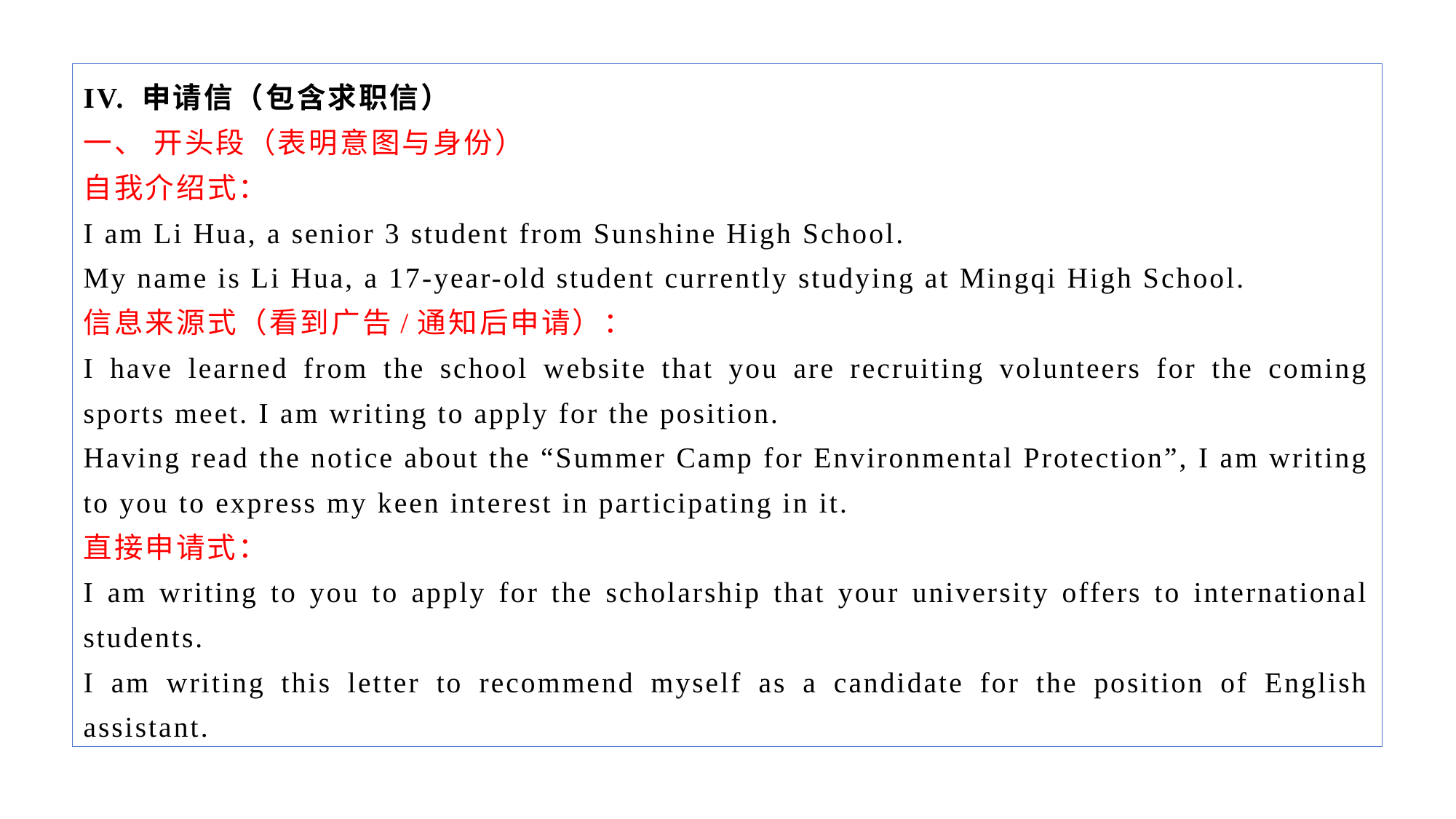

IV. 申请信（包含求职信）
一、 开头段（表明意图与身份）
自我介绍式：
I am Li Hua, a senior 3 student from Sunshine High School.
My name is Li Hua, a 17-year-old student currently studying at Mingqi High School.
信息来源式（看到广告/通知后申请）：
I have learned from the school website that you are recruiting volunteers for the coming sports meet. I am writing to apply for the position.
Having read the notice about the “Summer Camp for Environmental Protection”, I am writing to you to express my keen interest in participating in it.
直接申请式：
I am writing to you to apply for the scholarship that your university offers to international students.
I am writing this letter to recommend myself as a candidate for the position of English assistant.